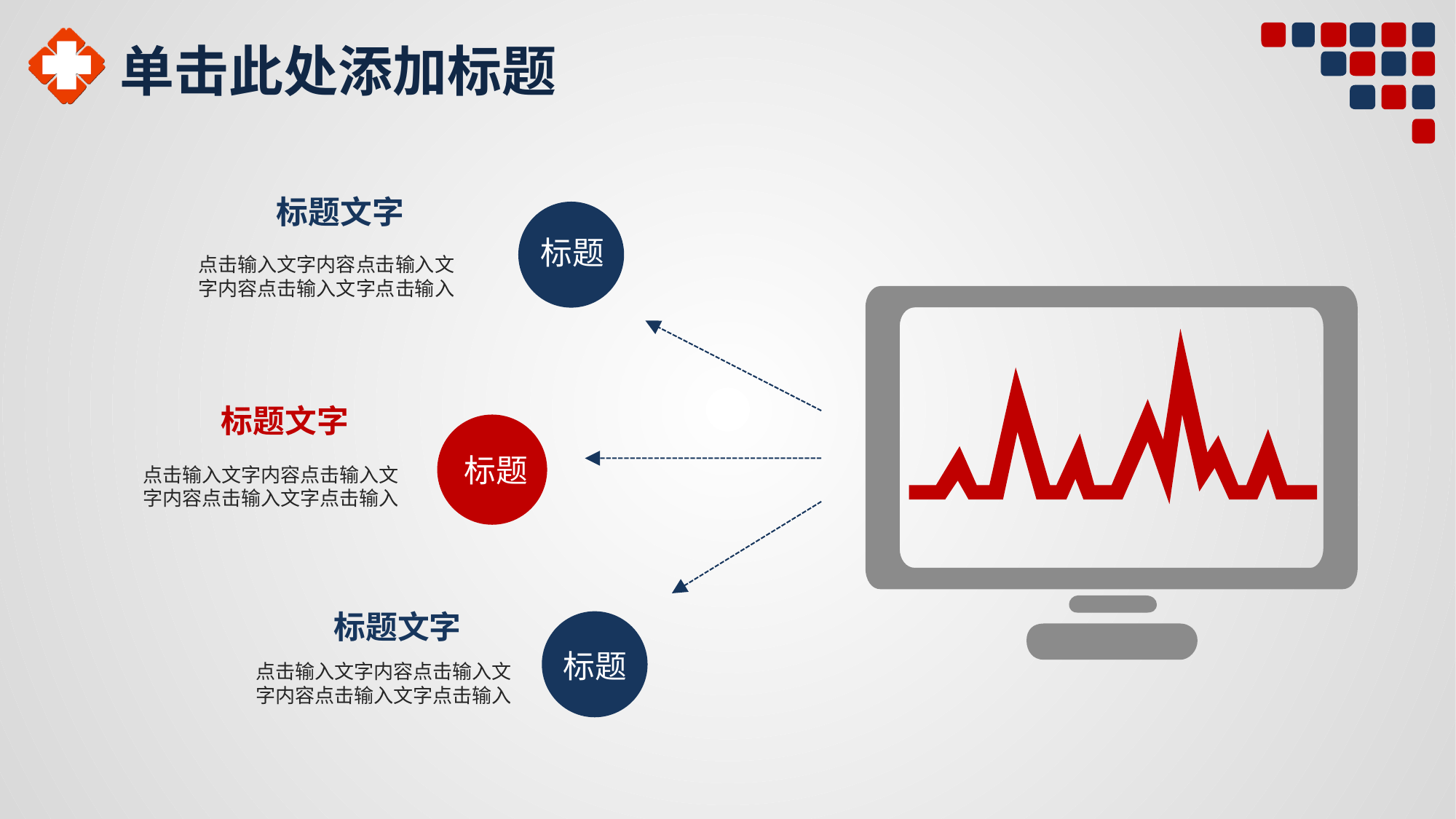

# 单击此处添加标题
标题文字

标题
点击输入文字内容点击输入文字内容点击输入文字点击输入

标题文字

标题

点击输入文字内容点击输入文字内容点击输入文字点击输入

标题文字

标题
点击输入文字内容点击输入文字内容点击输入文字点击输入